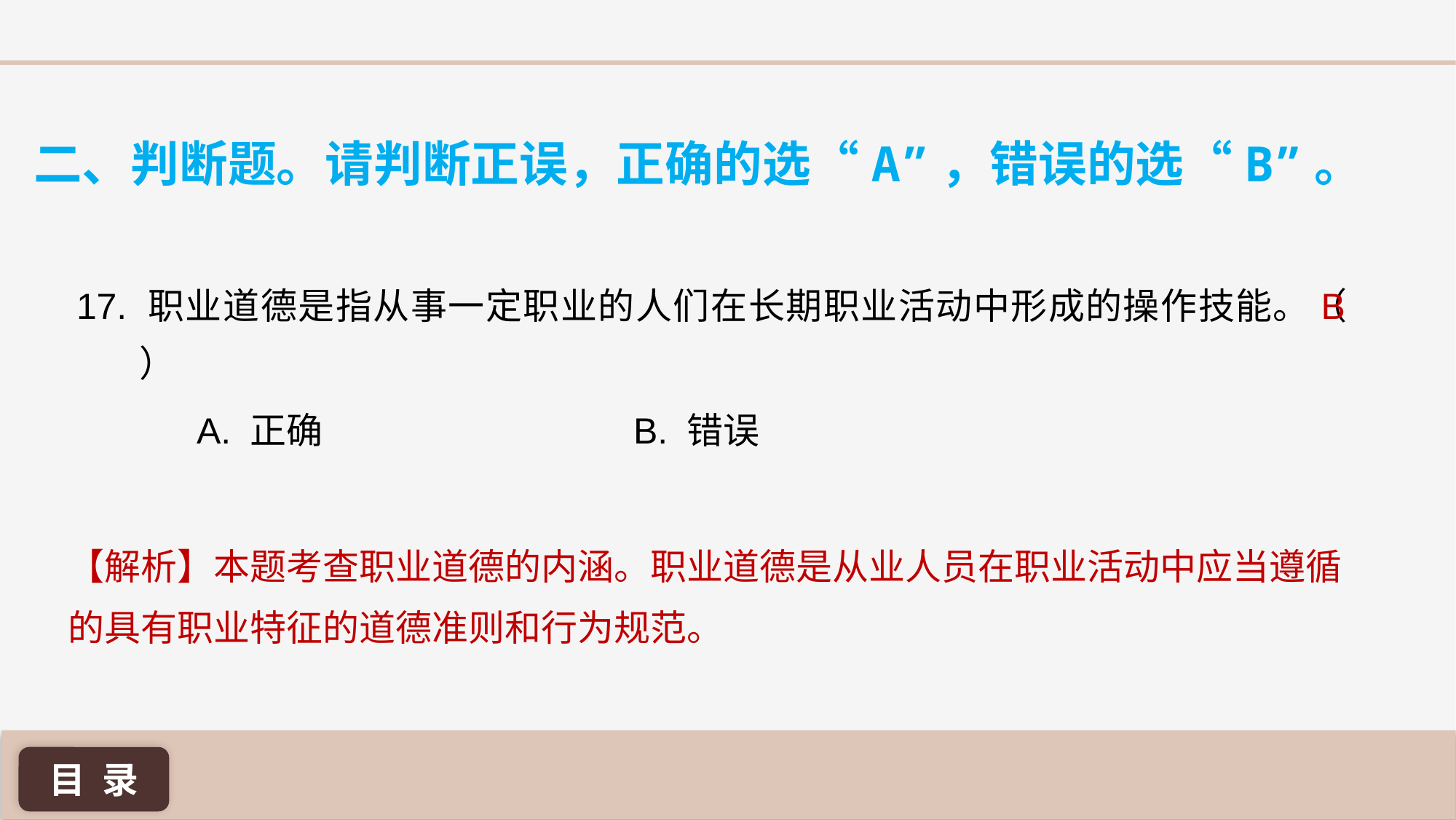

二、判断题。请判断正误，正确的选“A”，错误的选“B”。
B
17. 职业道德是指从事一定职业的人们在长期职业活动中形成的操作技能。（     ）
A. 正确 			B. 错误
【解析】本题考查职业道德的内涵。职业道德是从业人员在职业活动中应当遵循的具有职业特征的道德准则和行为规范。